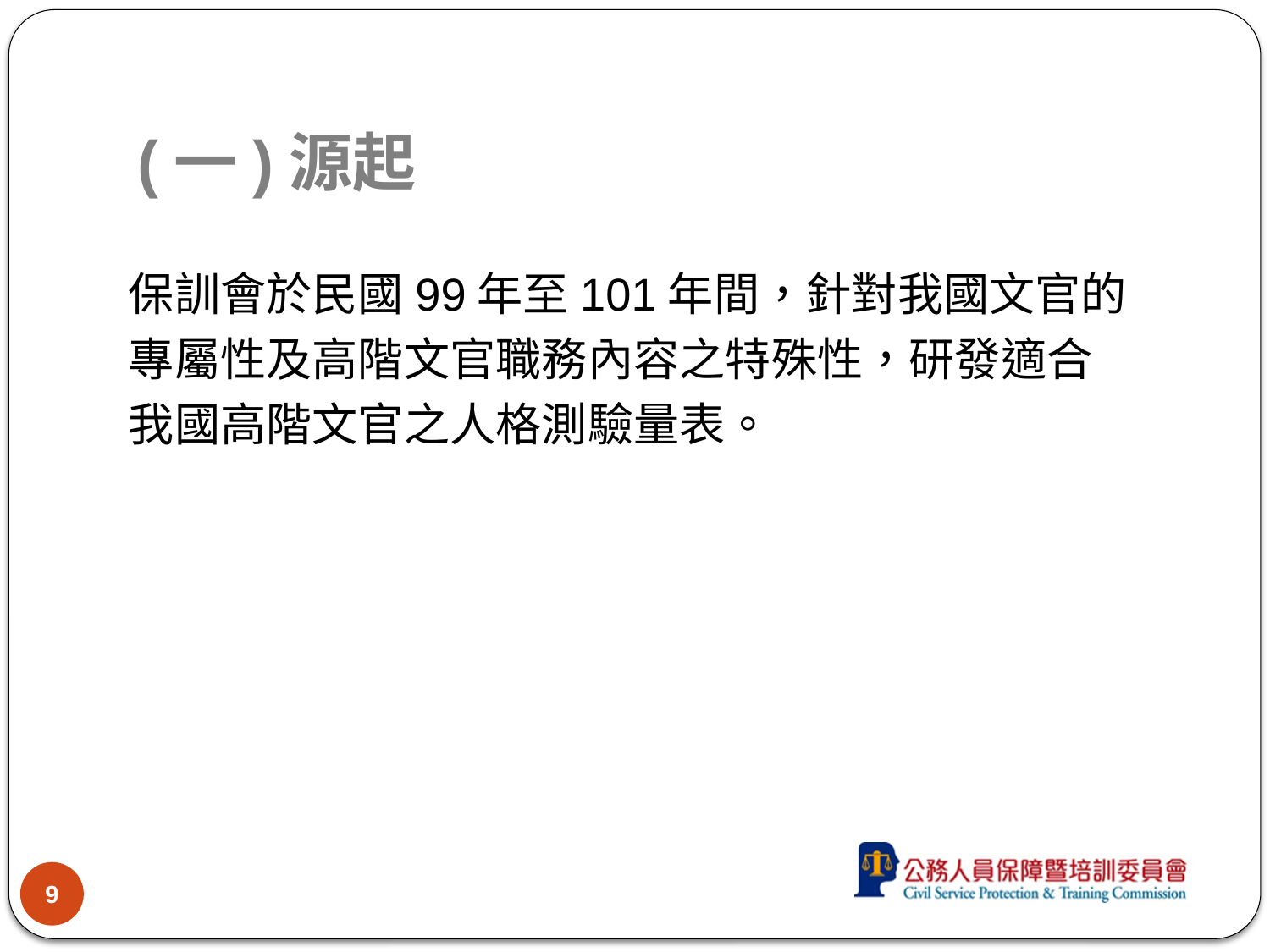

(一)源起
　保訓會於民國99年至101年間，針對我國文官的
　專屬性及高階文官職務內容之特殊性，研發適合
　我國高階文官之人格測驗量表。
9